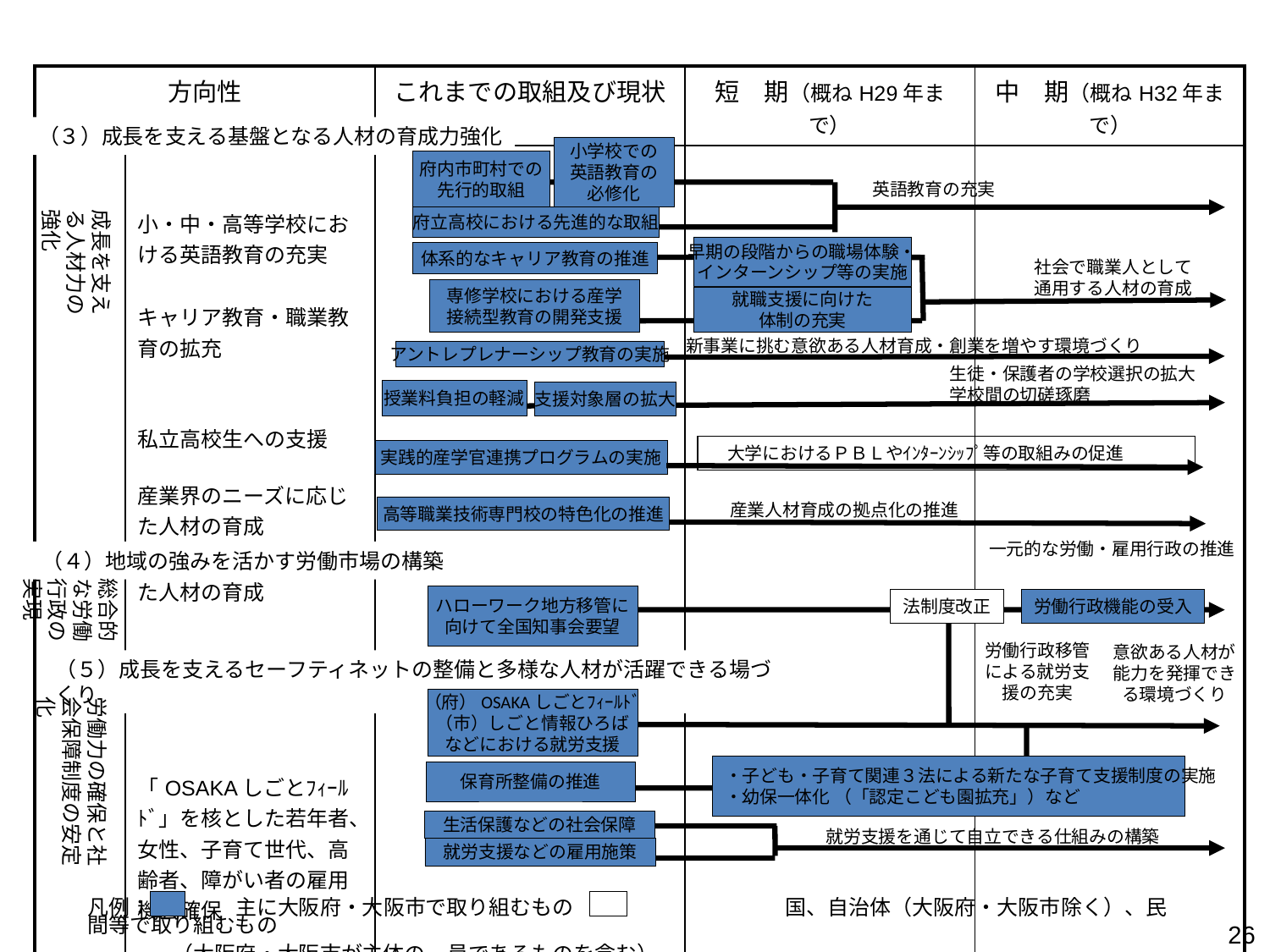

| 方向性 |  | これまでの取組及び現状 | 短　期（概ねH29年まで） | 中　期（概ねH32年まで） |
| --- | --- | --- | --- | --- |
|  | 小・中・高等学校における英語教育の充実 キャリア教育・職業教育の拡充 私立高校生への支援 産業界のニーズに応じた人材の育成 産業振興と一体となった人材の育成 ハローワークなど労働行政機能の地方移管 「OSAKAしごとﾌｨｰﾙﾄﾞ」を核とした若年者、女性、子育て世代、高齢者、障がい者の雇用機会確保 「トランポリン型」セーフ ティネットの整備 |  |  |  |
（３）成長を支える基盤となる人材の育成力強化
小学校での
英語教育の
必修化
府内市町村での
先行的取組
英語教育の充実

成長を支える人材力の強化
府立高校における先進的な取組

早期の段階からの職場体験・
インターンシップ等の実施
体系的なキャリア教育の推進
　社会で職業人として
　通用する人材の育成

専修学校における産学
接続型教育の開発支援
就職支援に向けた
体制の充実

新事業に挑む意欲ある人材育成・創業を増やす環境づくり
アントレプレナーシップ教育の実施

生徒・保護者の学校選択の拡大
学校間の切磋琢磨
授業料負担の軽減
支援対象層の拡大

　大学におけるＰＢＬやｲﾝﾀｰﾝｼｯﾌﾟ等の取組みの促進
実践的産学官連携プログラムの実施

　産業人材育成の拠点化の推進
高等職業技術専門校の特色化の推進

一元的な労働・雇用行政の推進
（４）地域の強みを活かす労働市場の構築
総合的な労働行政の実現
ハローワーク地方移管に
向けて全国知事会要望
法制度改正
労働行政機能の受入

労働行政移管による就労支援の充実
意欲ある人材が
能力を発揮できる環境づくり
（５）成長を支えるセーフティネットの整備と多様な人材が活躍できる場づくり
労働力の確保と社会保障制度の安定化
（府）OSAKAしごとﾌｨｰﾙﾄﾞ
（市）しごと情報ひろば
などにおける就労支援

・子ども・子育て関連３法による新たな子育て支援制度の実施
・幼保一体化 （「認定こども園拡充」）など
保育所整備の推進

生活保護などの社会保障
就労支援を通じて自立できる仕組みの構築

就労支援などの雇用施策

凡例：　　　　主に大阪府・大阪市で取り組むもの　　　　　　　　　　国、自治体（大阪府・大阪市除く）、民間等で取り組むもの
　　　　（大阪府・大阪市が主体の一員であるものを含む）
26